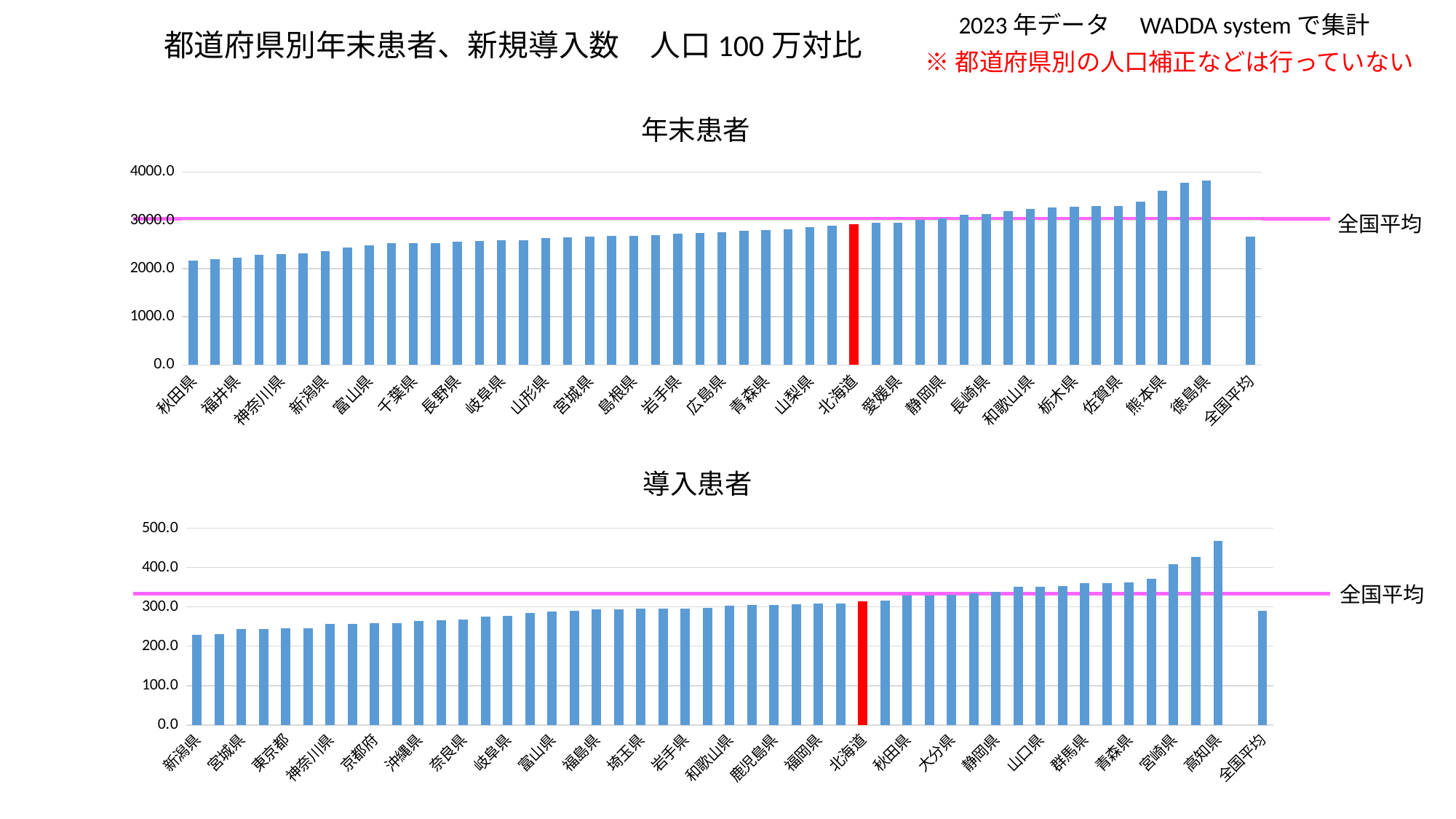

2023年データ　WADDA systemで集計
都道府県別年末患者、新規導入数　人口100万対比
※都道府県別の人口補正などは行っていない

### Chart: 年末患者

| Category | 人口100万比 |
|---|---|
| 秋田県 | 2168.4901531728665 |
| 東京都 | 2197.714042311515 |
| 福井県 | 2223.1182795698924 |
| 滋賀県 | 2288.557213930348 |
| 神奈川県 | 2303.066421064037 |
| 石川県 | 2311.091073038773 |
| 新潟県 | 2364.5343367826904 |
| 愛知県 | 2443.4933796977393 |
| 富山県 | 2485.6007944389276 |
| 三重県 | 2521.7139548349737 |
| 千葉県 | 2522.4548505673647 |
| 京都府 | 2531.360946745562 |
| 長野県 | 2562.8742514970063 |
| 兵庫県 | 2577.6536312849157 |
| 岐阜県 | 2588.814085965821 |
| 大阪府 | 2592.8335045075887 |
| 山形県 | 2629.6296296296296 |
| 奈良県 | 2651.2345679012346 |
| 宮城県 | 2657.2438162544167 |
| 埼玉県 | 2675.8968762788163 |
| 島根県 | 2678.4615384615386 |
| 山口県 | 2695.6856702619416 |
| 岩手県 | 2719.690455717971 |
| 鳥取県 | 2743.016759776536 |
| 広島県 | 2757.8524470416364 |
| 香川県 | 2784.017278617711 |
| 青森県 | 2804.054054054054 |
| 福島県 | 2815.5065082059987 |
| 山梨県 | 2855.5276381909543 |
| 福岡県 | 2884.185773074662 |
| 北海道 | 2916.7321288295366 |
| 岡山県 | 2942.609637249594 |
| 愛媛県 | 2955.8481797056547 |
| 茨城県 | 3004.2477876106195 |
| 静岡県 | 3046.1322081575245 |
| 沖縄県 | 3115.122615803815 |
| 長崎県 | 3134.964483030781 |
| 群馬県 | 3186.119873817035 |
| 和歌山県 | 3239.9103139013455 |
| 鹿児島県 | 3267.9147837314395 |
| 栃木県 | 3279.9156562994203 |
| 宮崎県 | 3292.7063339731285 |
| 佐賀県 | 3293.0817610062895 |
| 大分県 | 3385.0364963503644 |
| 熊本県 | 3610.8835576360443 |
| 高知県 | 3773.2732732732734 |
| 徳島県 | 3820.143884892086 |
|  | None |
| 全国平均 | 2662.1204323211527 |
全国平均

### Chart: 導入患者

| Category | 人口100万比 |
|---|---|
| 新潟県 | 229.06867356538098 |
| 石川県 | 230.8385933273219 |
| 宮城県 | 243.81625441696113 |
| 福井県 | 244.62365591397847 |
| 東京都 | 245.77594774953852 |
| 三重県 | 246.09148812970466 |
| 神奈川県 | 256.4741575468632 |
| 熊本県 | 257.46050321825635 |
| 京都府 | 258.77712031558184 |
| 愛知県 | 259.32860773037316 |
| 沖縄県 | 264.3051771117166 |
| 長野県 | 265.96806387225547 |
| 奈良県 | 267.74691358024694 |
| 山梨県 | 275.1256281407035 |
| 岐阜県 | 278.09425168306575 |
| 大阪府 | 284.1492639507018 |
| 富山県 | 288.97715988083417 |
| 兵庫県 | 290.5027932960894 |
| 福島県 | 293.15223542727784 |
| 滋賀県 | 293.53233830845767 |
| 埼玉県 | 295.5940526531169 |
| 広島県 | 295.83637691745804 |
| 岩手県 | 296.64660361135 |
| 香川県 | 298.05615550755937 |
| 和歌山県 | 303.81165919282506 |
| 佐賀県 | 304.4025157232704 |
| 鹿児島県 | 304.7127178825049 |
| 山形県 | 306.0428849902534 |
| 福岡県 | 308.05408583186363 |
| 千葉県 | 309.41345692824035 |
| 北海道 | 314.80754124116265 |
| 島根県 | 315.38461538461536 |
| 秋田県 | 328.2275711159737 |
| 長崎県 | 328.3346487766377 |
| 大分県 | 330.29197080291976 |
| 愛媛県 | 334.62432223082885 |
| 静岡県 | 338.1153305203938 |
| 茨城県 | 350.7964601769912 |
| 山口県 | 351.3097072419106 |
| 岡山県 | 352.4634542501353 |
| 群馬県 | 359.6214511041009 |
| 栃木県 | 360.0421718502899 |
| 青森県 | 361.4864864864865 |
| 鳥取県 | 370.5772811918063 |
| 宮崎県 | 408.8291746641075 |
| 徳島県 | 427.33812949640287 |
| 高知県 | 466.966966966967 |
|  | None |
| 全国平均 | 290.4336078229542 |
全国平均